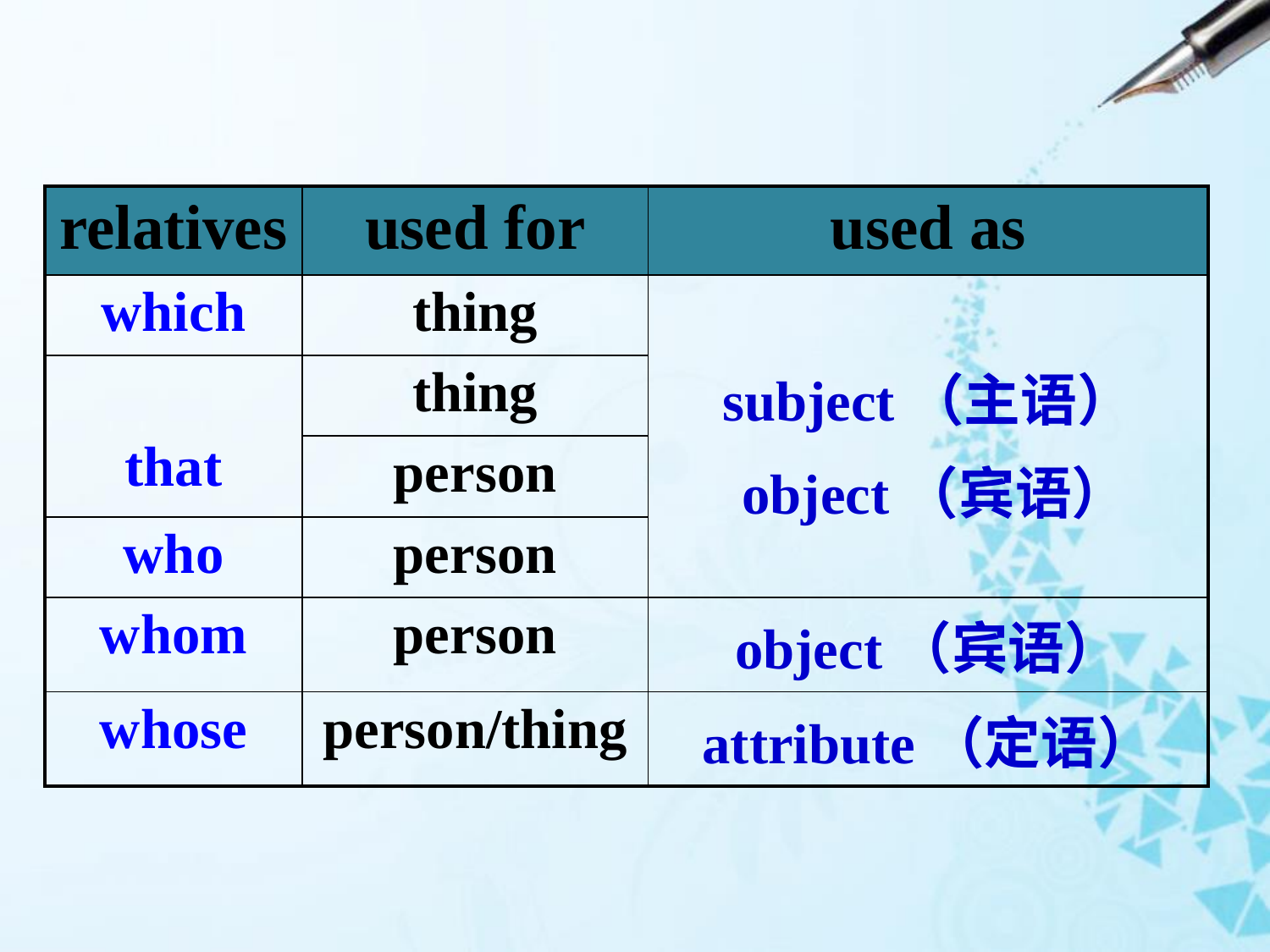

| relatives | used for | used as |
| --- | --- | --- |
| which | thing | subject（主语） object（宾语） |
| that | thing |  |
|  | person |  |
| who | person |  |
| whom | person | object（宾语） |
| whose | person/thing | attribute（定语） |